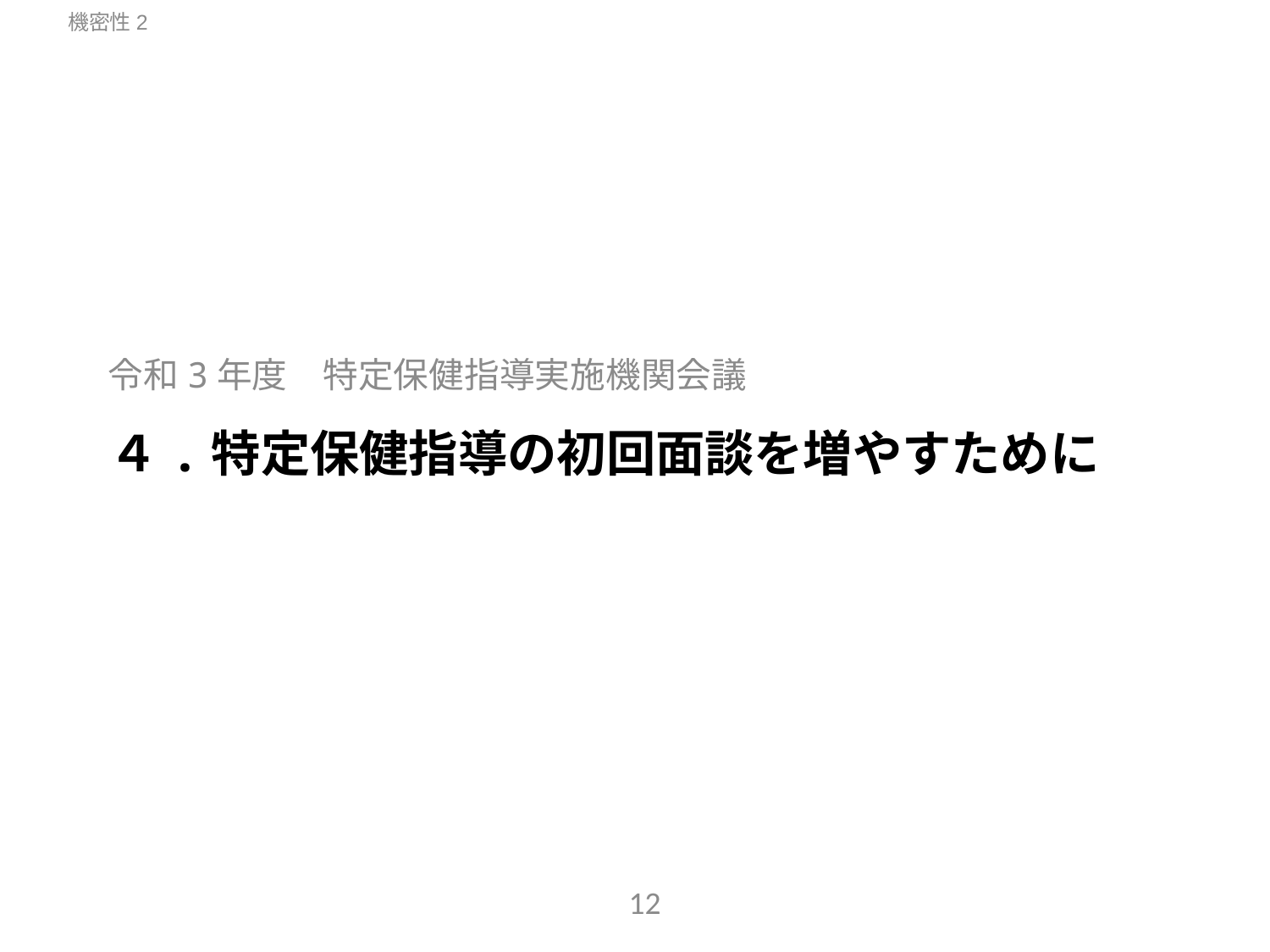

令和3年度　特定保健指導実施機関会議
# ４.特定保健指導の初回面談を増やすために
12